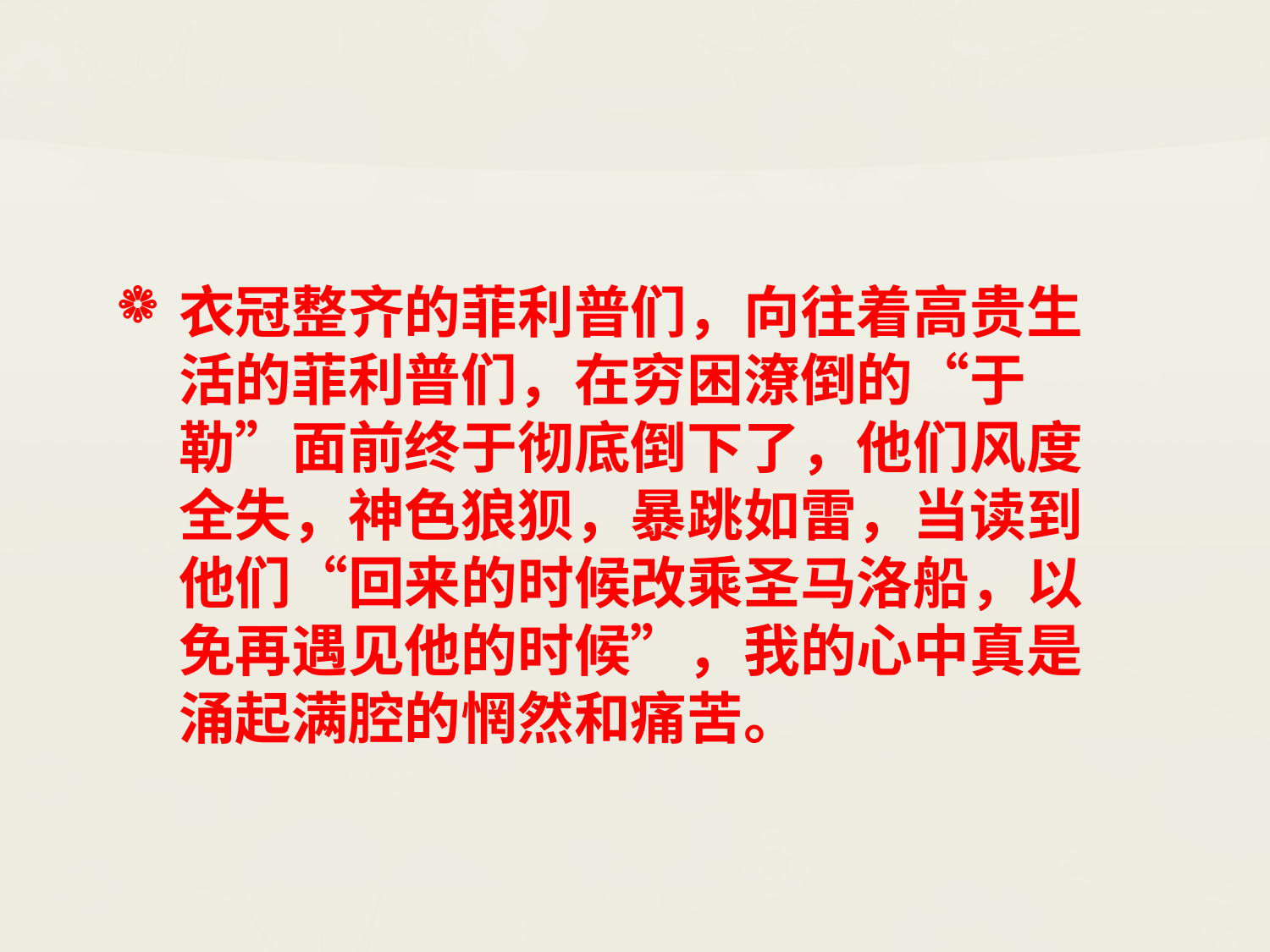

衣冠整齐的菲利普们，向往着高贵生活的菲利普们，在穷困潦倒的“于勒”面前终于彻底倒下了，他们风度全失，神色狼狈，暴跳如雷，当读到他们“回来的时候改乘圣马洛船，以免再遇见他的时候”，我的心中真是涌起满腔的惘然和痛苦。